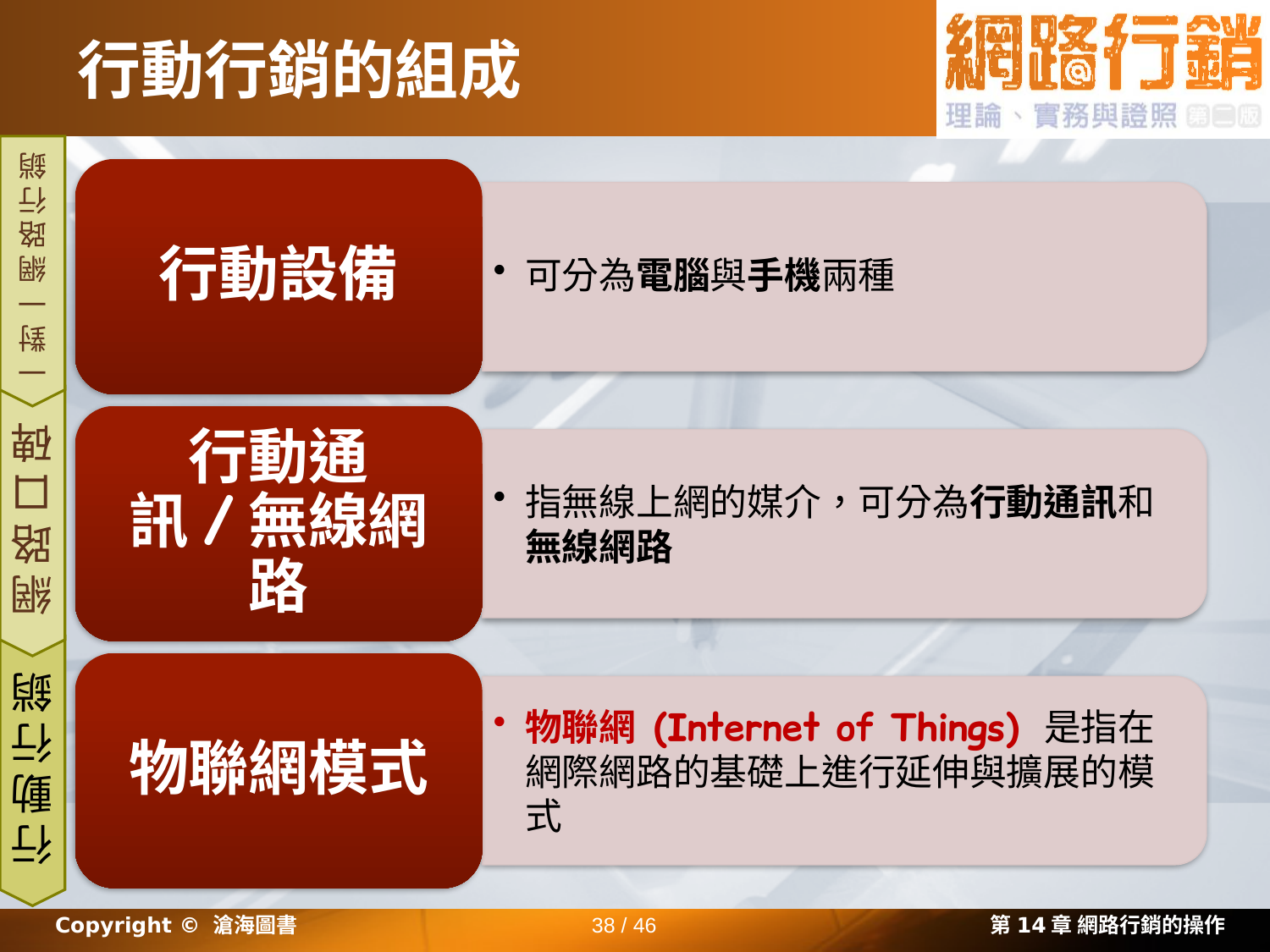

# 行動行銷的組成
行動設備
可分為電腦與手機兩種
一對一網路行銷
行動通訊/無線網路
指無線上網的媒介，可分為行動通訊和無線網路
網路口碑
物聯網模式
物聯網 (Internet of Things) 是指在網際網路的基礎上進行延伸與擴展的模式
行動行銷
Copyright © 滄海圖書
38 / 46
第14章 網路行銷的操作